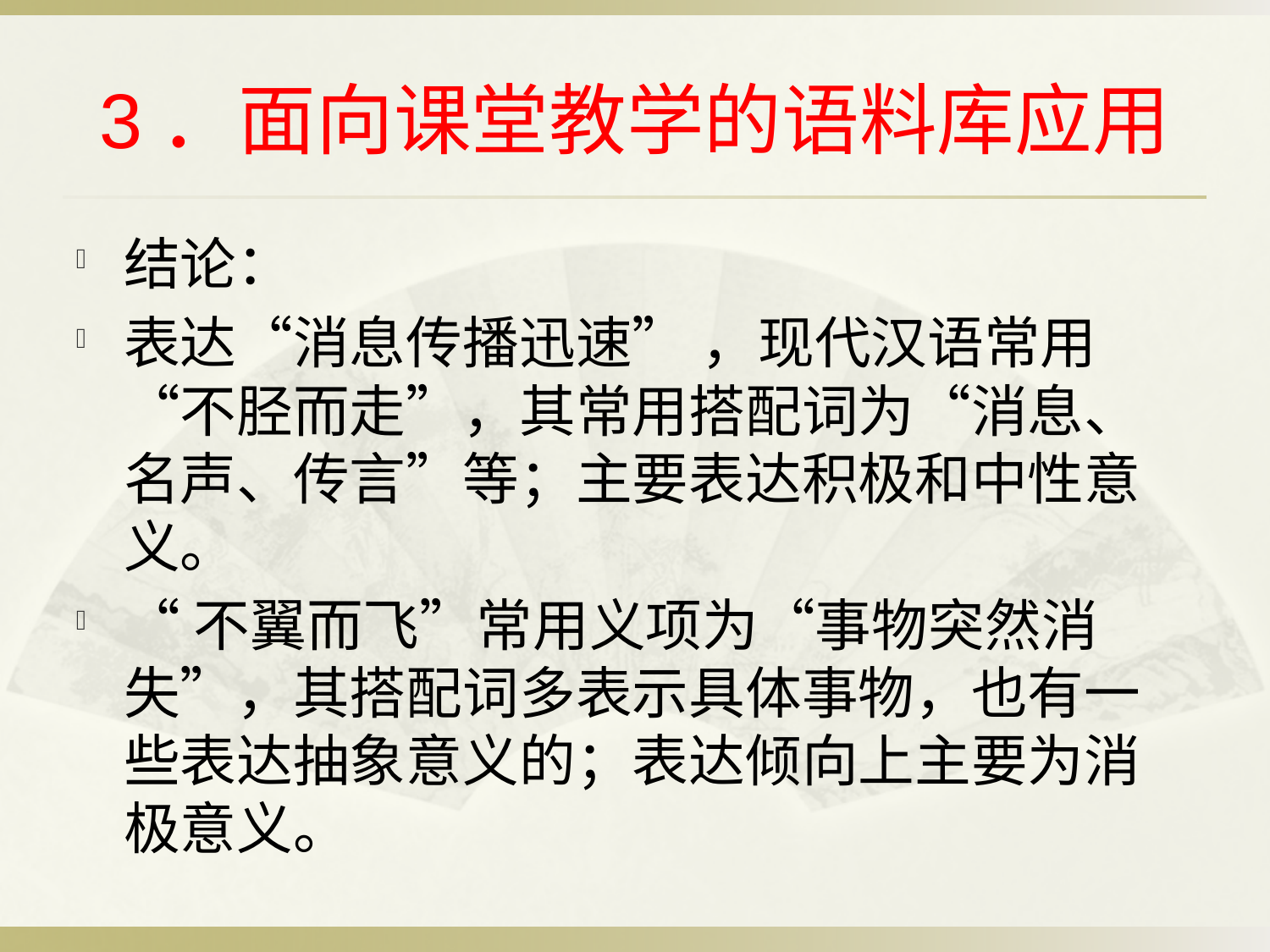

# 3．面向课堂教学的语料库应用
结论：
表达“消息传播迅速” ，现代汉语常用“不胫而走”，其常用搭配词为“消息、名声、传言”等；主要表达积极和中性意义。
“不翼而飞”常用义项为“事物突然消失”，其搭配词多表示具体事物，也有一些表达抽象意义的；表达倾向上主要为消极意义。